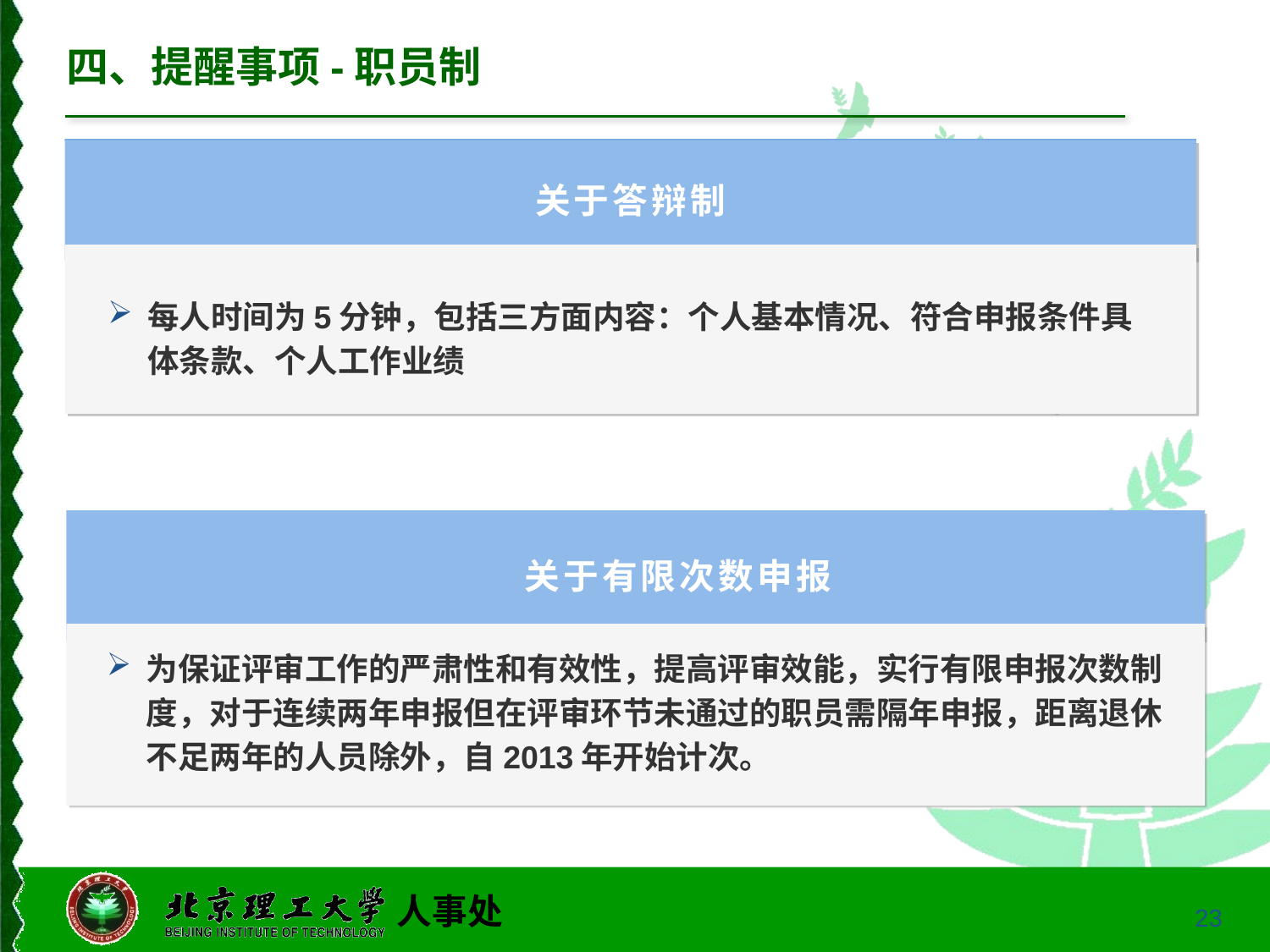

四、提醒事项-职员制
关于答辩制

每人时间为5分钟，包括三方面内容：个人基本情况、符合申报条件具体条款、个人工作业绩
关于有限次数申报

为保证评审工作的严肃性和有效性，提高评审效能，实行有限申报次数制度，对于连续两年申报但在评审环节未通过的职员需隔年申报，距离退休不足两年的人员除外，自2013年开始计次。

23